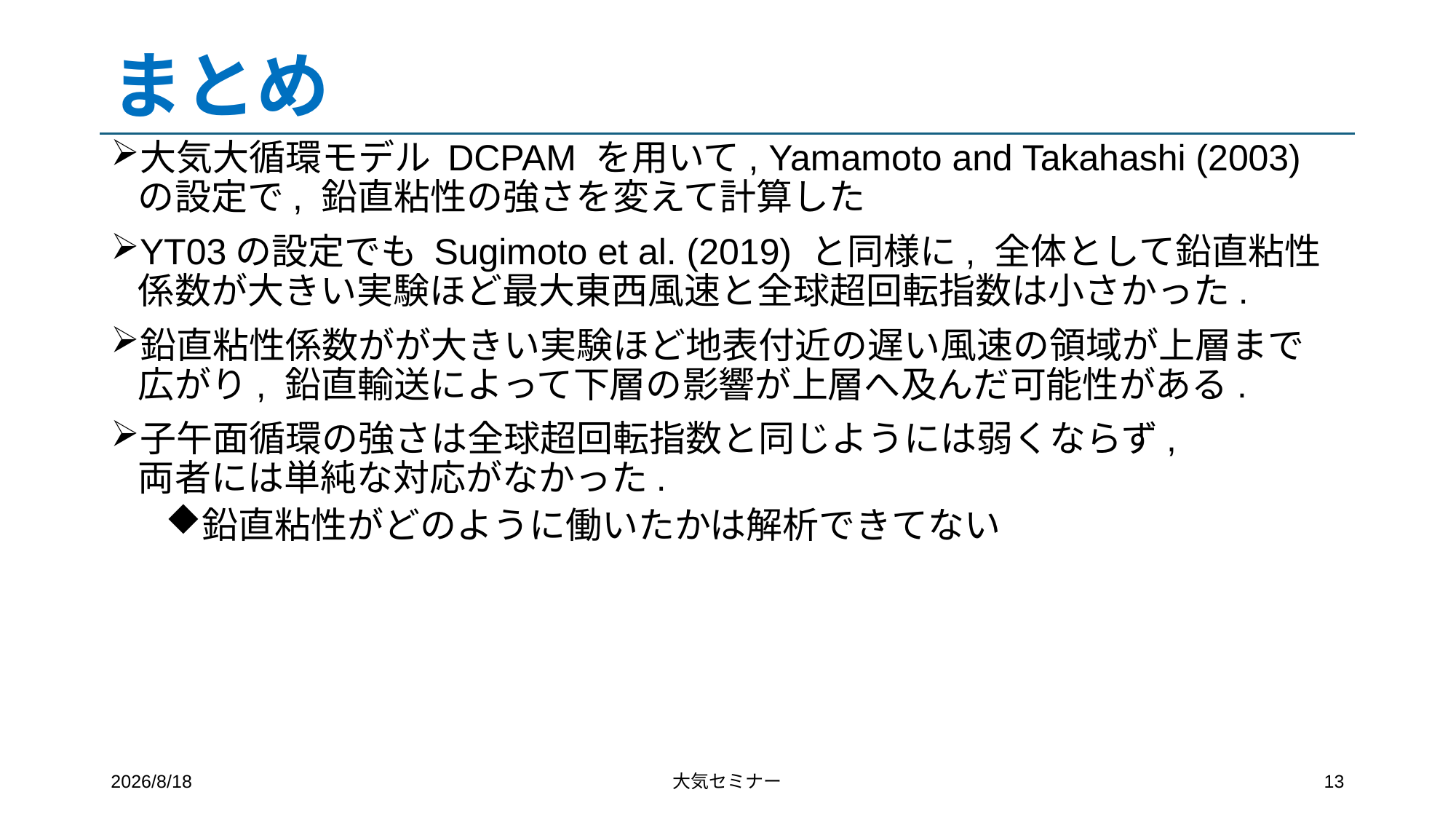

# まとめ
大気大循環モデル DCPAM を用いて, Yamamoto and Takahashi (2003) の設定で, 鉛直粘性の強さを変えて計算した
YT03の設定でも Sugimoto et al. (2019) と同様に, 全体として鉛直粘性
係数が大きい実験ほど最大東西風速と全球超回転指数は小さかった.
鉛直粘性係数がが大きい実験ほど地表付近の遅い風速の領域が上層まで
広がり, 鉛直輸送によって下層の影響が上層へ及んだ可能性がある.
子午面循環の強さは全球超回転指数と同じようには弱くならず,
両者には単純な対応がなかった.
鉛直粘性がどのように働いたかは解析できてない
2026/8/18
大気セミナー
13